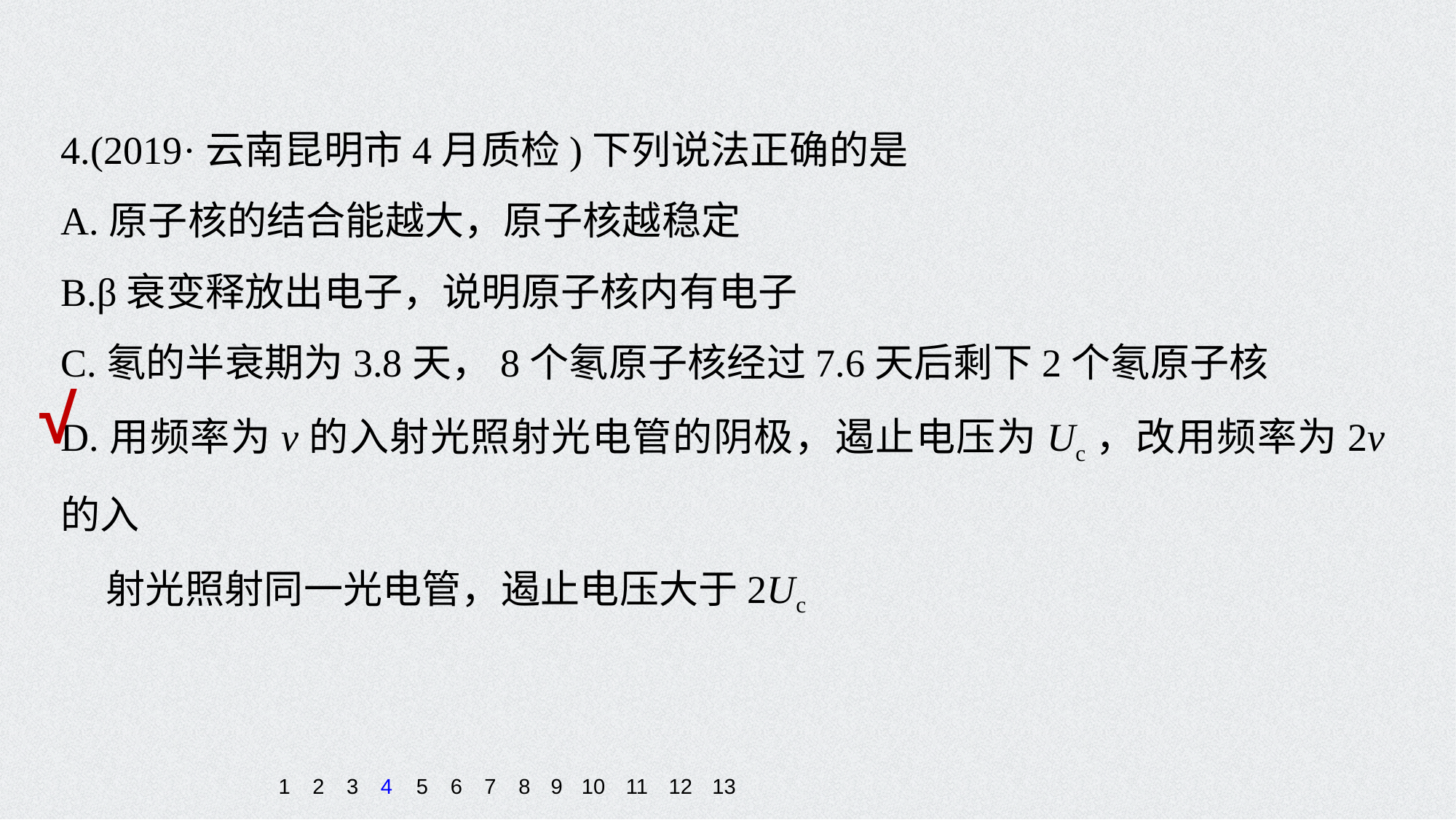

4.(2019·云南昆明市4月质检)下列说法正确的是
A.原子核的结合能越大，原子核越稳定
B.β衰变释放出电子，说明原子核内有电子
C.氡的半衰期为3.8天，8个氡原子核经过7.6天后剩下2个氡原子核
D.用频率为ν的入射光照射光电管的阴极，遏止电压为Uc，改用频率为2ν的入
    射光照射同一光电管，遏止电压大于2Uc
√
1
2
3
4
5
6
7
8
9
10
11
12
13